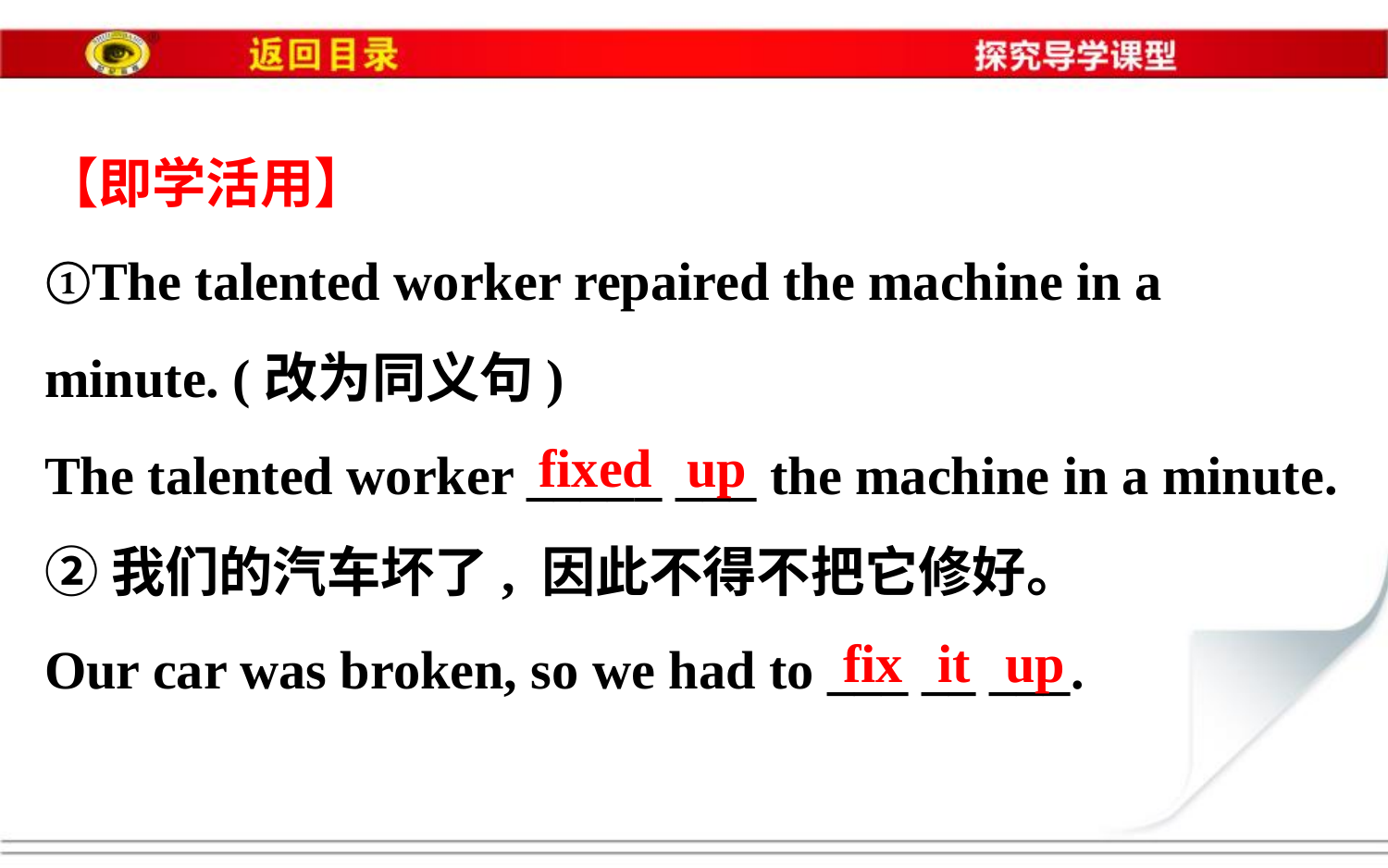

【即学活用】
①The talented worker repaired the machine in a
minute. (改为同义句)
The talented worker _____ ___ the machine in a minute.
②我们的汽车坏了, 因此不得不把它修好。
Our car was broken, so we had to ___ __ ___.
fixed
up
fix
it
up